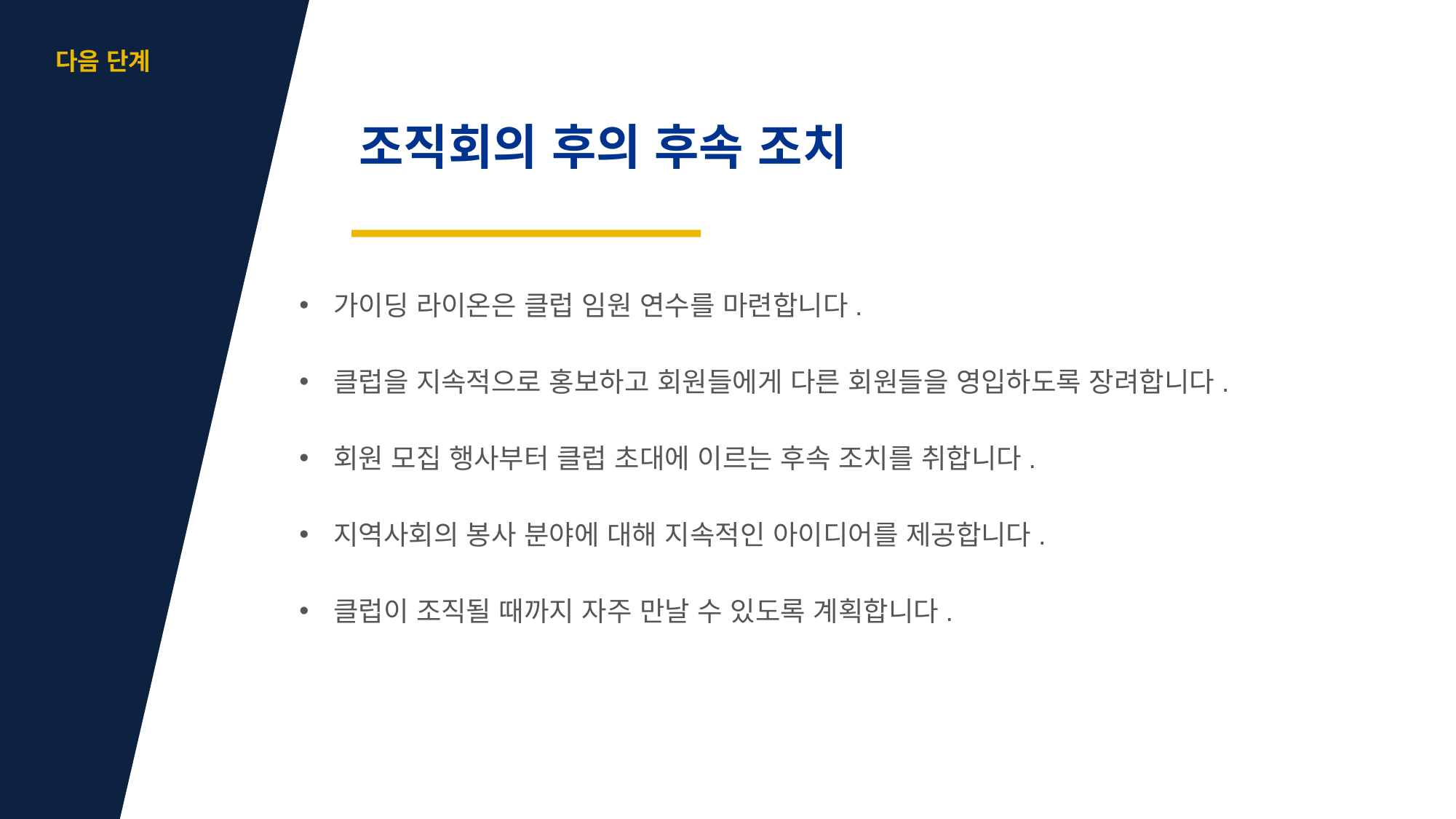

aa

다음 단계
조직회의 후의 후속 조치

가이딩 라이온은 클럽 임원 연수를 마련합니다.

클럽을 지속적으로 홍보하고 회원들에게 다른 회원들을 영입하도록 장려합니다.

회원 모집 행사부터 클럽 초대에 이르는 후속 조치를 취합니다.

지역사회의 봉사 분야에 대해 지속적인 아이디어를 제공합니다.

클럽이 조직될 때까지 자주 만날 수 있도록 계획합니다.
17